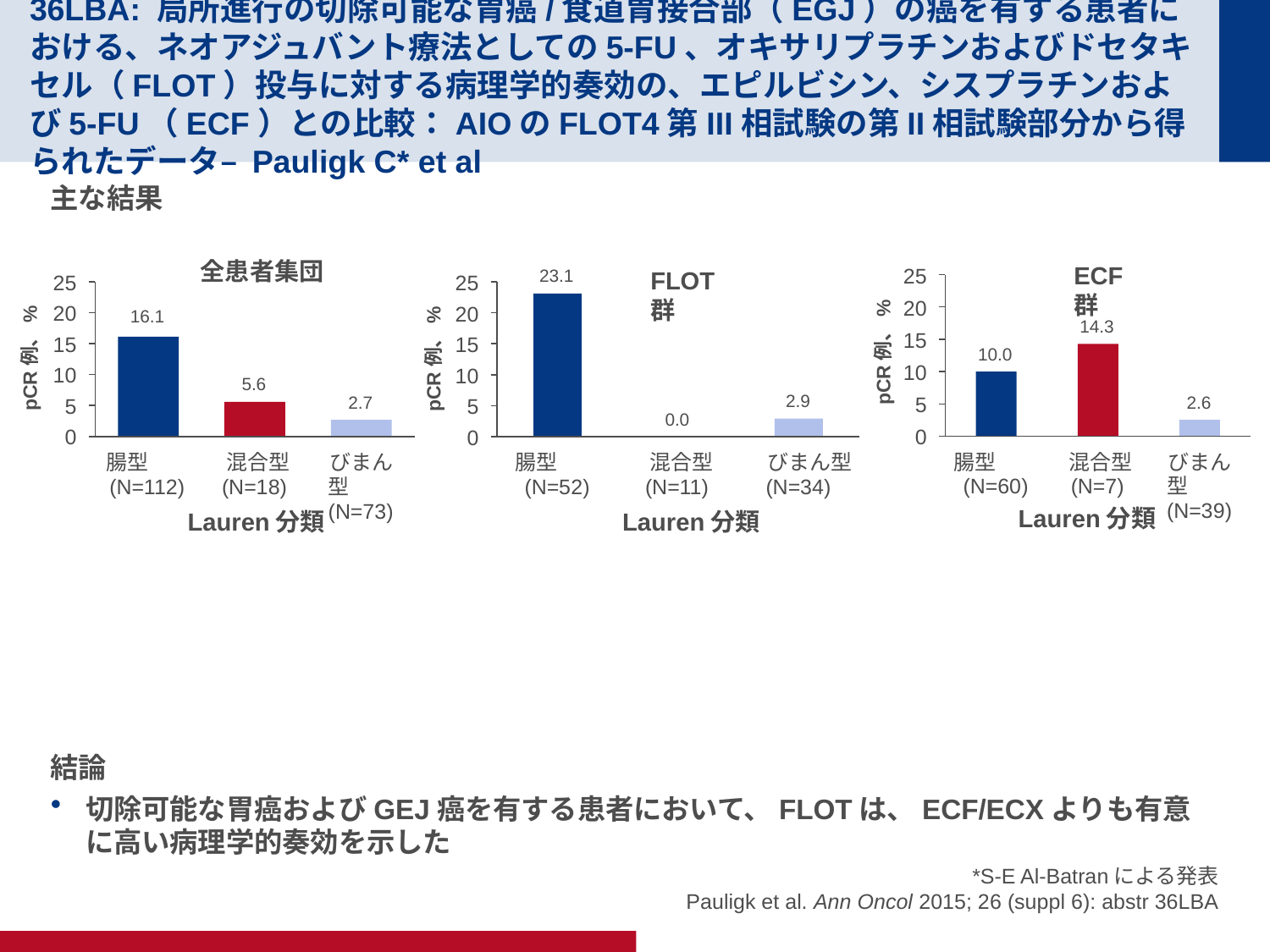

# 36LBA: 局所進行の切除可能な胃癌/食道胃接合部（EGJ）の癌を有する患者における、ネオアジュバント療法としての5-FU、オキサリプラチンおよびドセタキセル（FLOT）投与に対する病理学的奏効の、エピルビシン、シスプラチンおよび5-FU（ECF）との比較：AIOのFLOT4第III相試験の第II相試験部分から得られたデータ– Pauligk C* et al
主な結果

結論
切除可能な胃癌およびGEJ癌を有する患者において、FLOTは、ECF/ECXよりも有意に高い病理学的奏効を示した

全患者集団
pCR例、%
ECF群
25
20
15
10
5
0
pCR例、%
23.1
FLOT群
pCR例、%
25
20
15
10
5
0
25
20
15
10
5
0

16.1

14.3

10.0

5.6

2.9
2.6
2.7

0.0

腸型(N=60)
混合型(N=7)
びまん型(N=39)
腸型(N=112)
混合型(N=18)
びまん型(N=73)
腸型(N=52)
混合型(N=11)
びまん型(N=34)
Lauren分類
Lauren分類
Lauren分類
*S-E Al-Batranによる発表
Pauligk et al. Ann Oncol 2015; 26 (suppl 6): abstr 36LBA